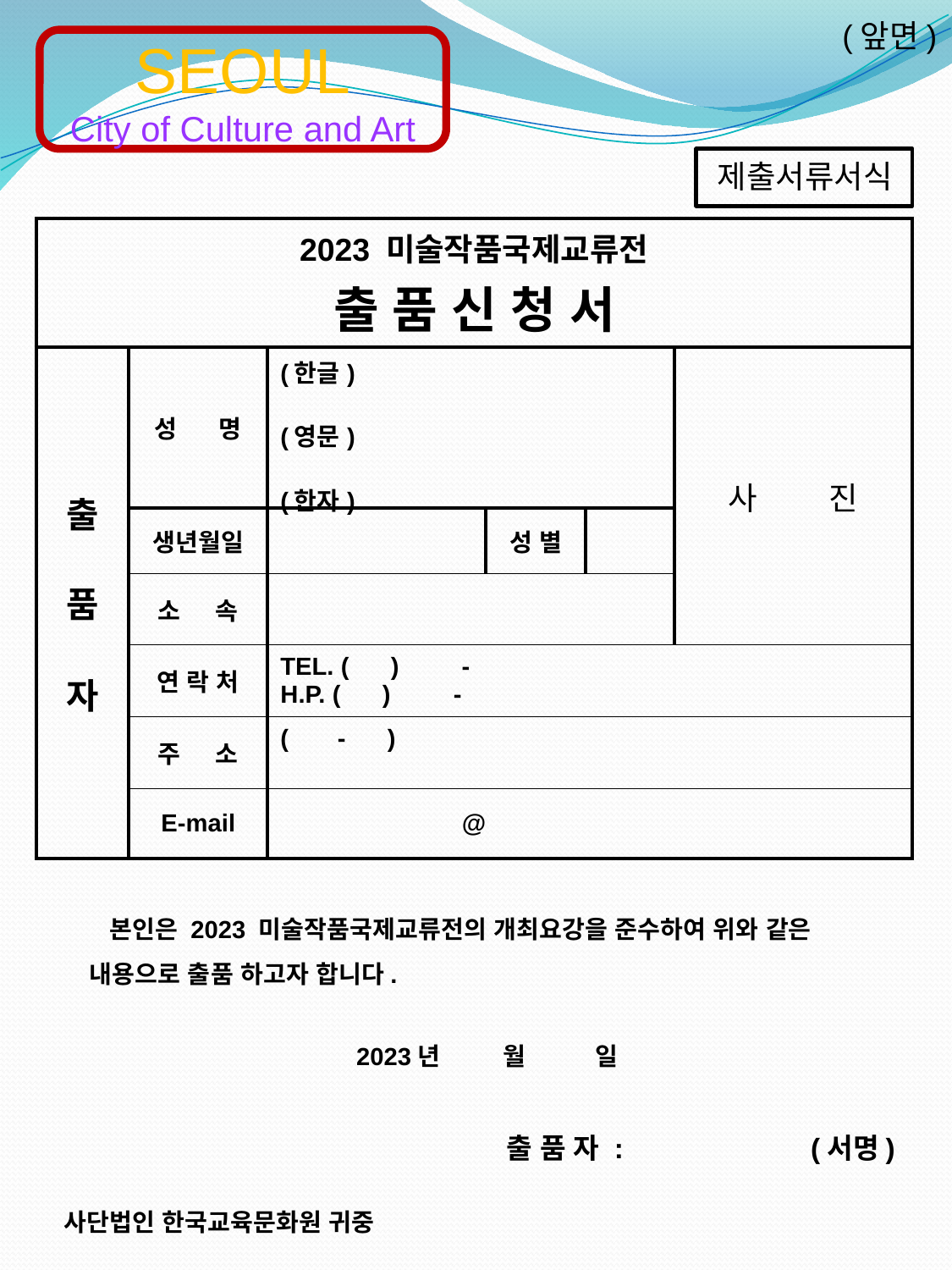

(앞면)
SEOUL
City of Culture and Art

제출서류서식
| 2023 미술작품국제교류전 출 품 신 청 서 |  |  |  |  |  |
| --- | --- | --- | --- | --- | --- |
| 출 품 자 | 성 명 | (한글) (영문) (한자) |  |  | 사 진 |
|  | 생년월일 |  | 성 별 |  |  |
|  | 소 속 |  |  |  |  |
|  | 연 락 처 | TEL. ( ) - H.P. ( ) - |  |  |  |
|  | 주 소 | ( - ) |  |  |  |
|  | E-mail | @ |  |  |  |
  본인은 2023 미술작품국제교류전의 개최요강을 준수하여 위와 같은 내용으로 출품 하고자 합니다.
  2023년         월          일
출 품 자 :                        (서명)
사단법인 한국교육문화원 귀중